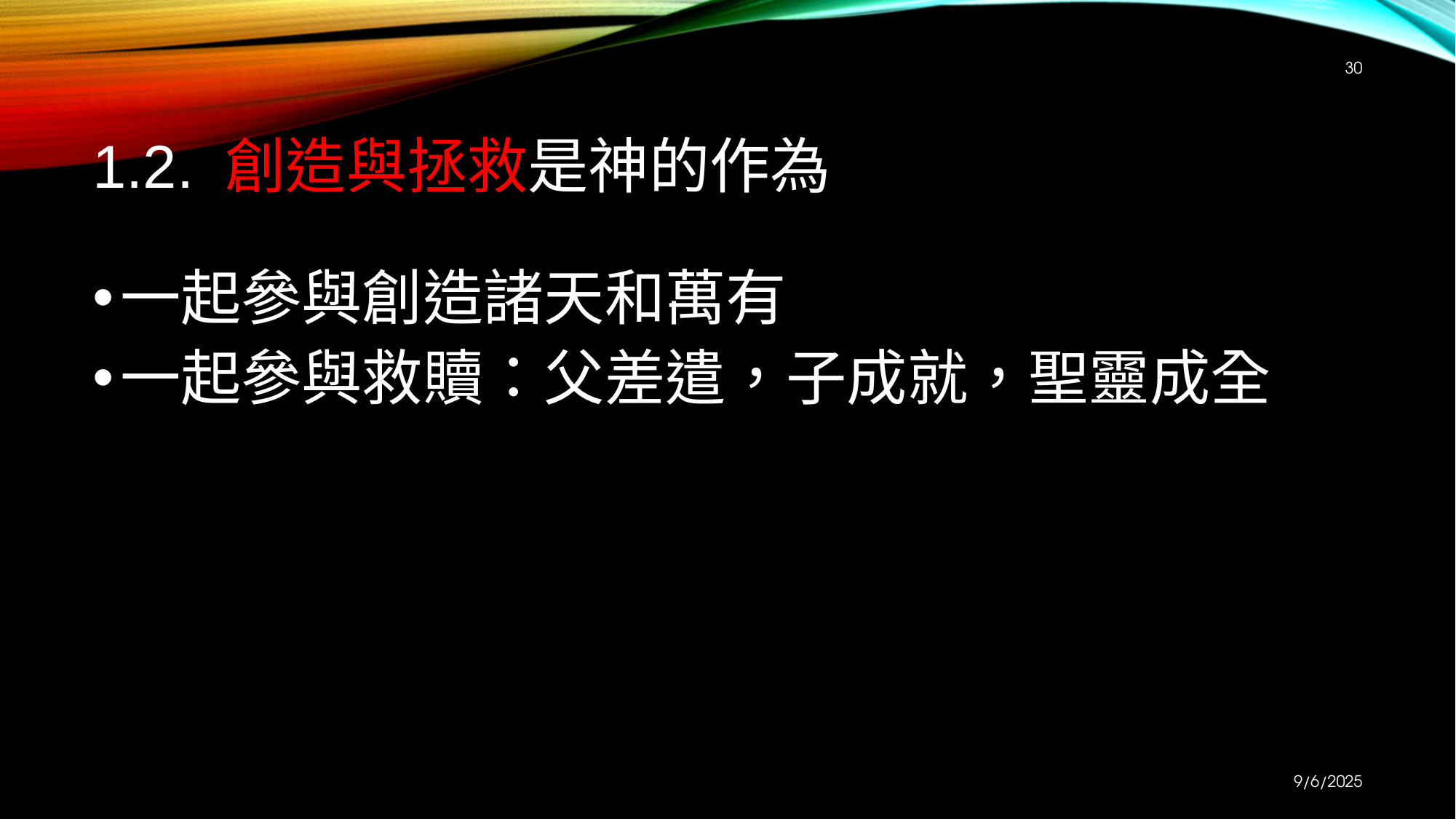

30
# 1.2. 創造與拯救是神的作為
一起參與創造諸天和萬有
一起參與救贖：父差遣，子成就，聖靈成全

9/6/2025